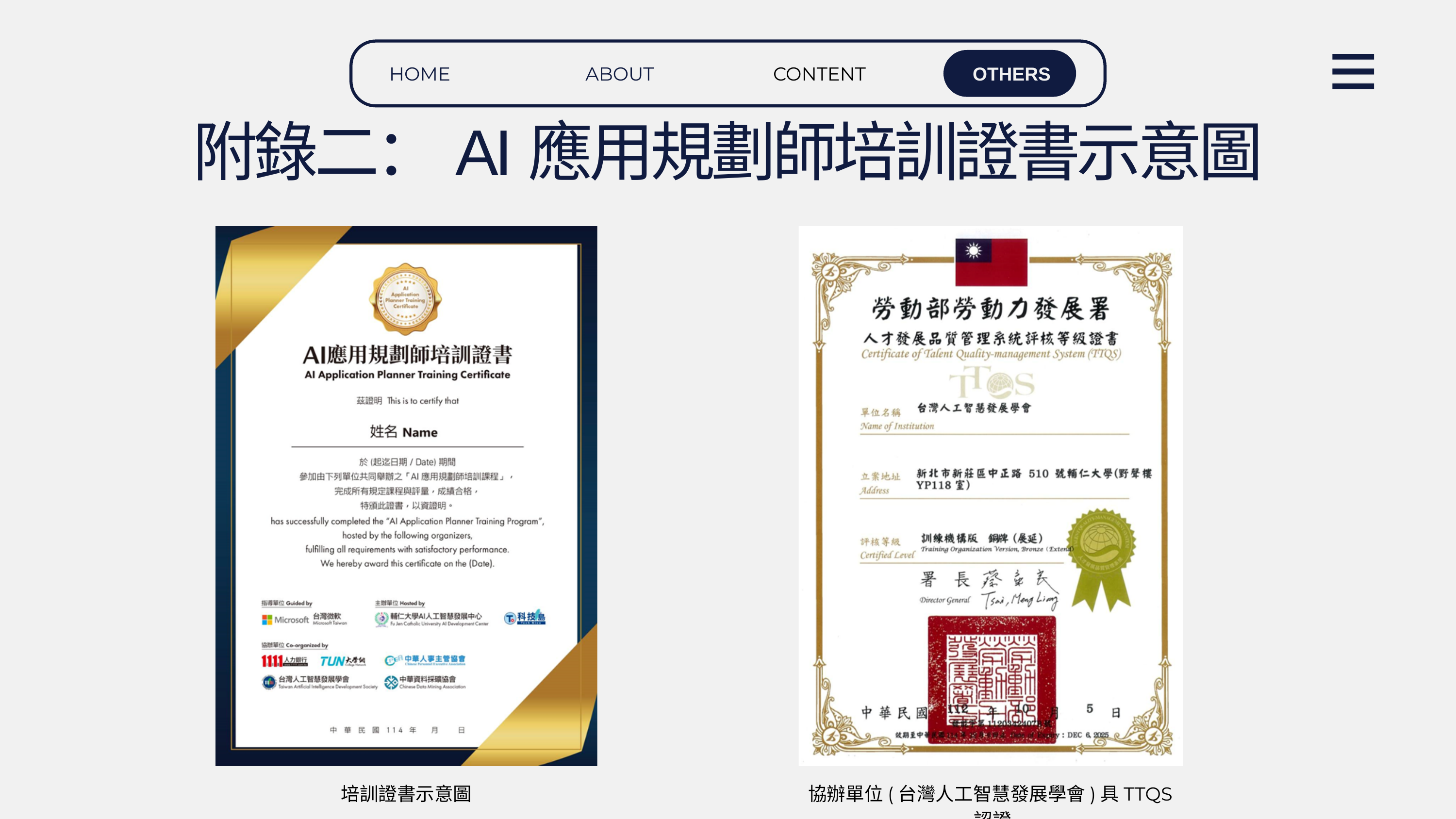

HOME
OTHERS
ABOUT
CONTENT
附錄二：AI應用規劃師培訓證書示意圖

培訓證書示意圖
協辦單位(台灣人工智慧發展學會)具TTQS認證